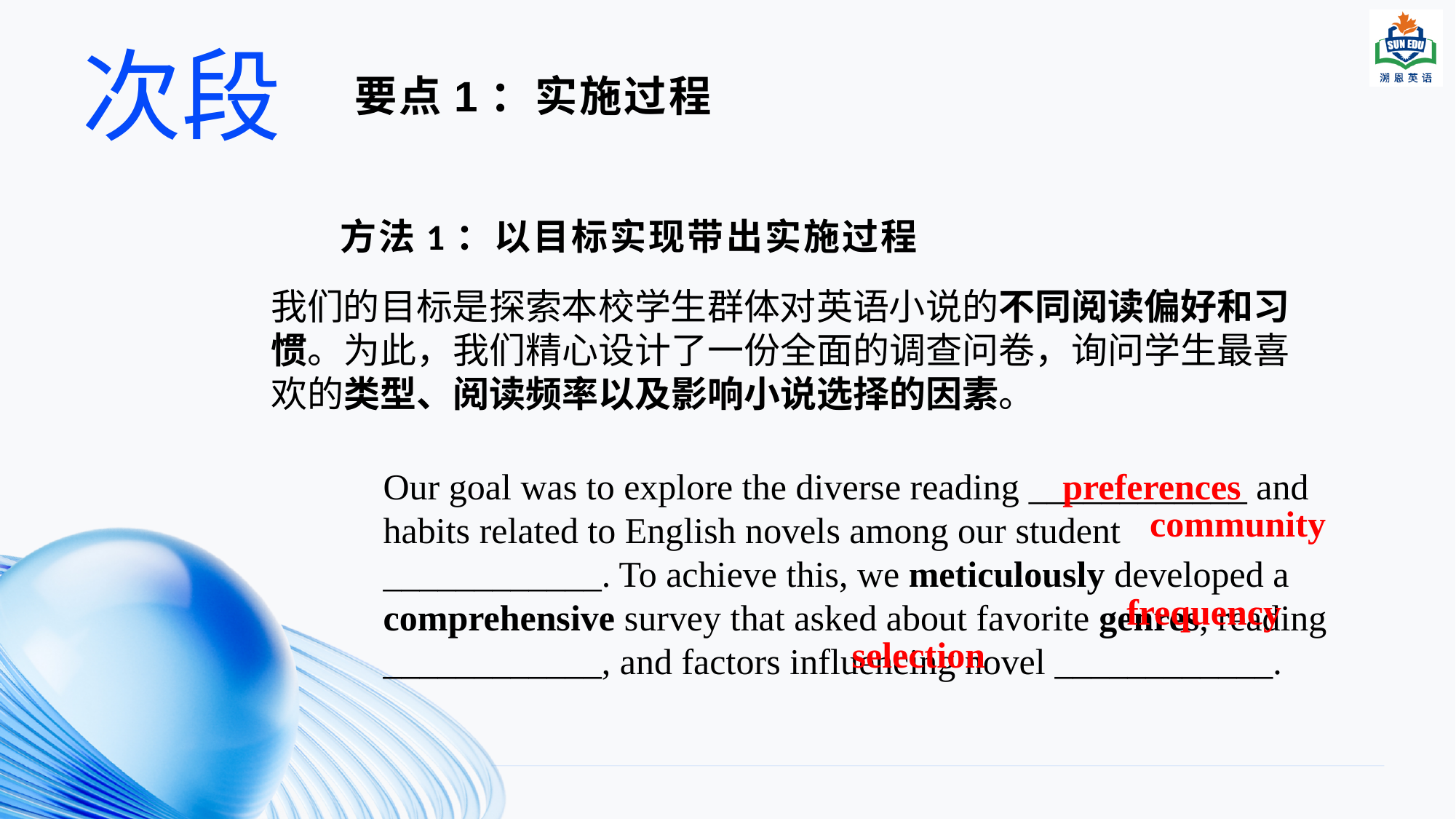

# 次段
要点1：实施过程
方法1：以目标实现带出实施过程
我们的目标是探索本校学生群体对英语小说的不同阅读偏好和习惯。为此，我们精心设计了一份全面的调查问卷，询问学生最喜欢的类型、阅读频率以及影响小说选择的因素。
Our goal was to explore the diverse reading ____________ and habits related to English novels among our student ____________. To achieve this, we meticulously developed a comprehensive survey that asked about favorite genres, reading ____________, and factors influencing novel ____________.
preferences
community
frequency
selection